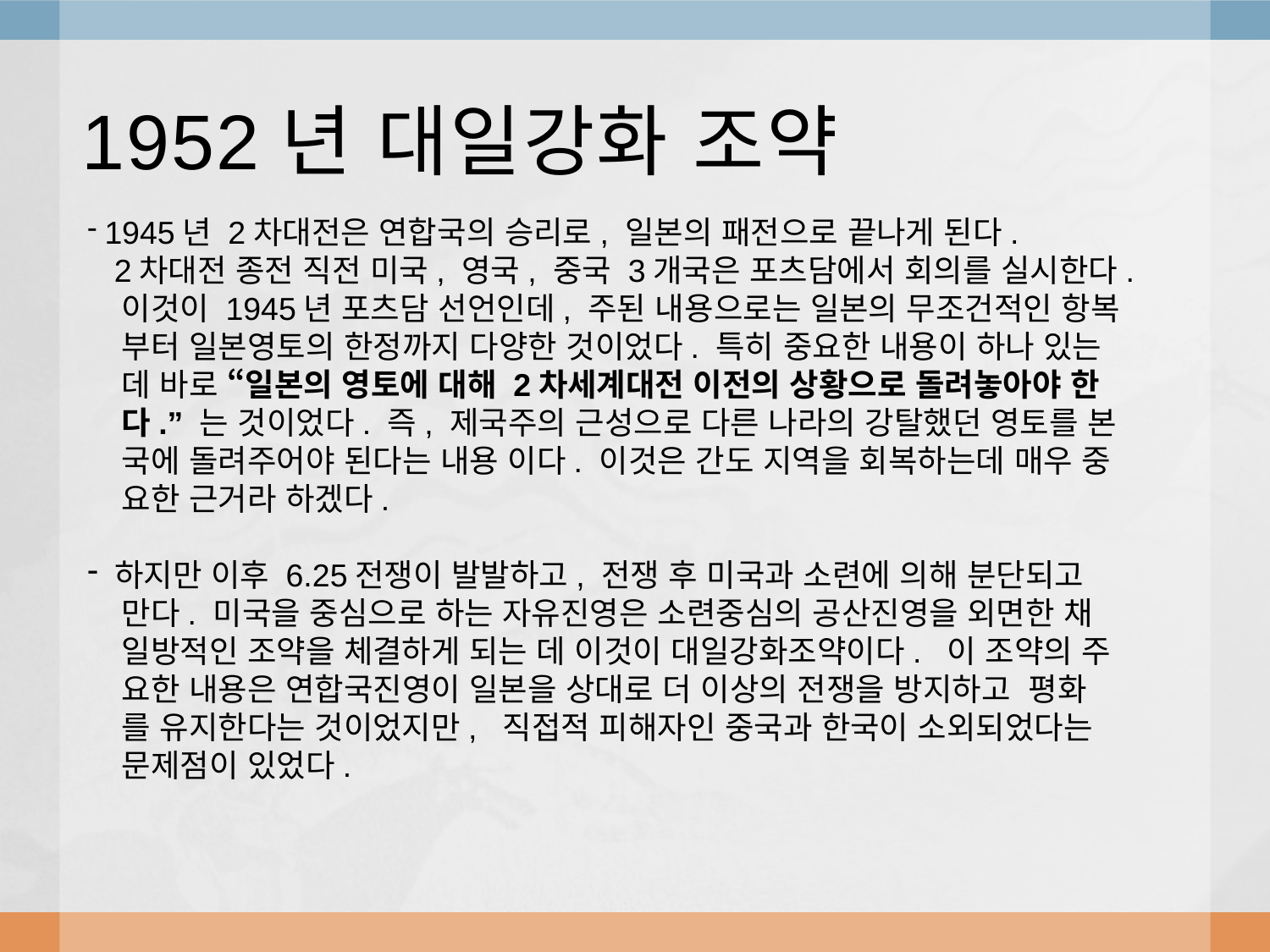

# 1952년 대일강화 조약
 1945년 2차대전은 연합국의 승리로, 일본의 패전으로 끝나게 된다.
   2차대전 종전 직전 미국, 영국, 중국 3개국은 포츠담에서 회의를 실시한다.
   이것이 1945년 포츠담 선언인데, 주된 내용으로는 일본의 무조건적인 항복
   부터 일본영토의 한정까지 다양한 것이었다. 특히 중요한 내용이 하나 있는
   데 바로 “일본의 영토에 대해 2차세계대전 이전의 상황으로 돌려놓아야 한
   다.” 는 것이었다. 즉, 제국주의 근성으로 다른 나라의 강탈했던 영토를 본
   국에 돌려주어야 된다는 내용 이다. 이것은 간도 지역을 회복하는데 매우 중
   요한 근거라 하겠다.

 하지만 이후 6.25전쟁이 발발하고, 전쟁 후 미국과 소련에 의해 분단되고
   만다. 미국을 중심으로 하는 자유진영은 소련중심의 공산진영을 외면한 채
   일방적인 조약을 체결하게 되는 데 이것이 대일강화조약이다.  이 조약의 주
   요한 내용은 연합국진영이 일본을 상대로 더 이상의 전쟁을 방지하고  평화
   를 유지한다는 것이었지만,  직접적 피해자인 중국과 한국이 소외되었다는
   문제점이 있었다.